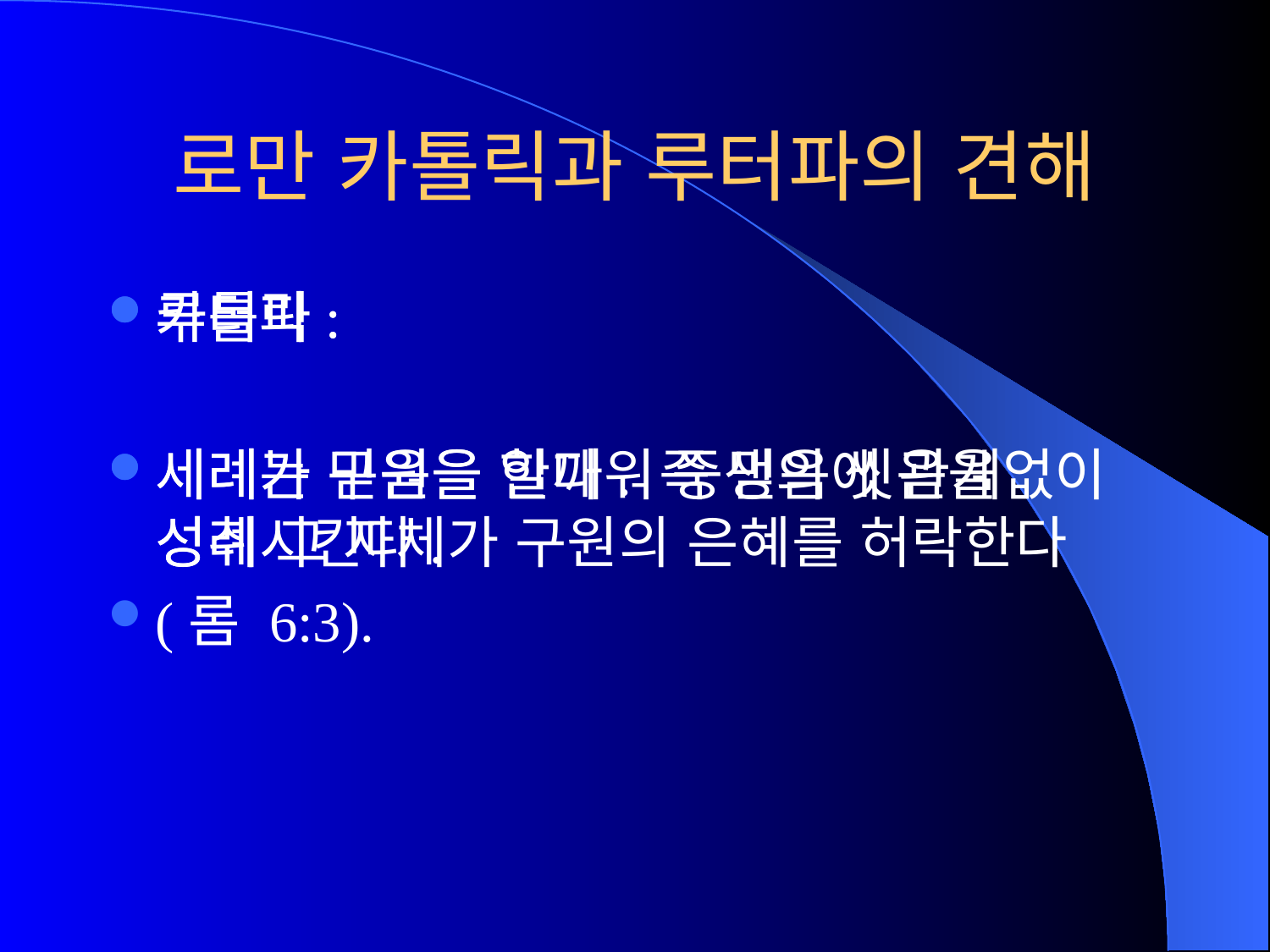

# 로만 카톨릭과 루터파의 견해
루터파:

세례는 믿음을 일깨워 중생의 씻음을 성취시킨다.

카톨릭:

세례가 구원을 한다. 즉 믿음에 관계없이 성례 그 자체가 구원의 은혜를 허락한다
(롬 6:3).